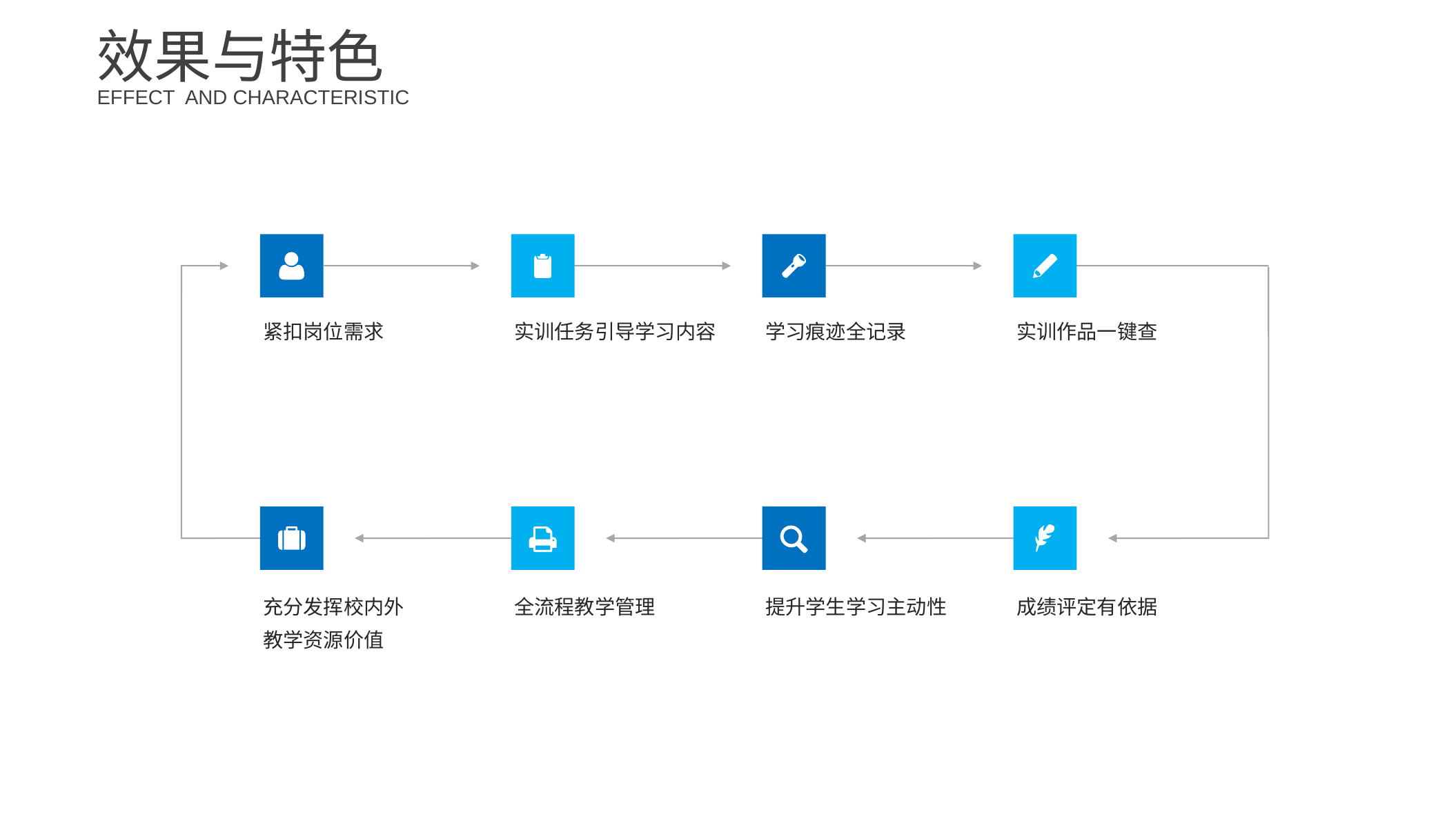

效果与特色
EFFECT  AND CHARACTERISTIC

紧扣岗位需求
实训任务引导学习内容
学习痕迹全记录
实训作品一键查

充分发挥校内外
教学资源价值
全流程教学管理
提升学生学习主动性
成绩评定有依据